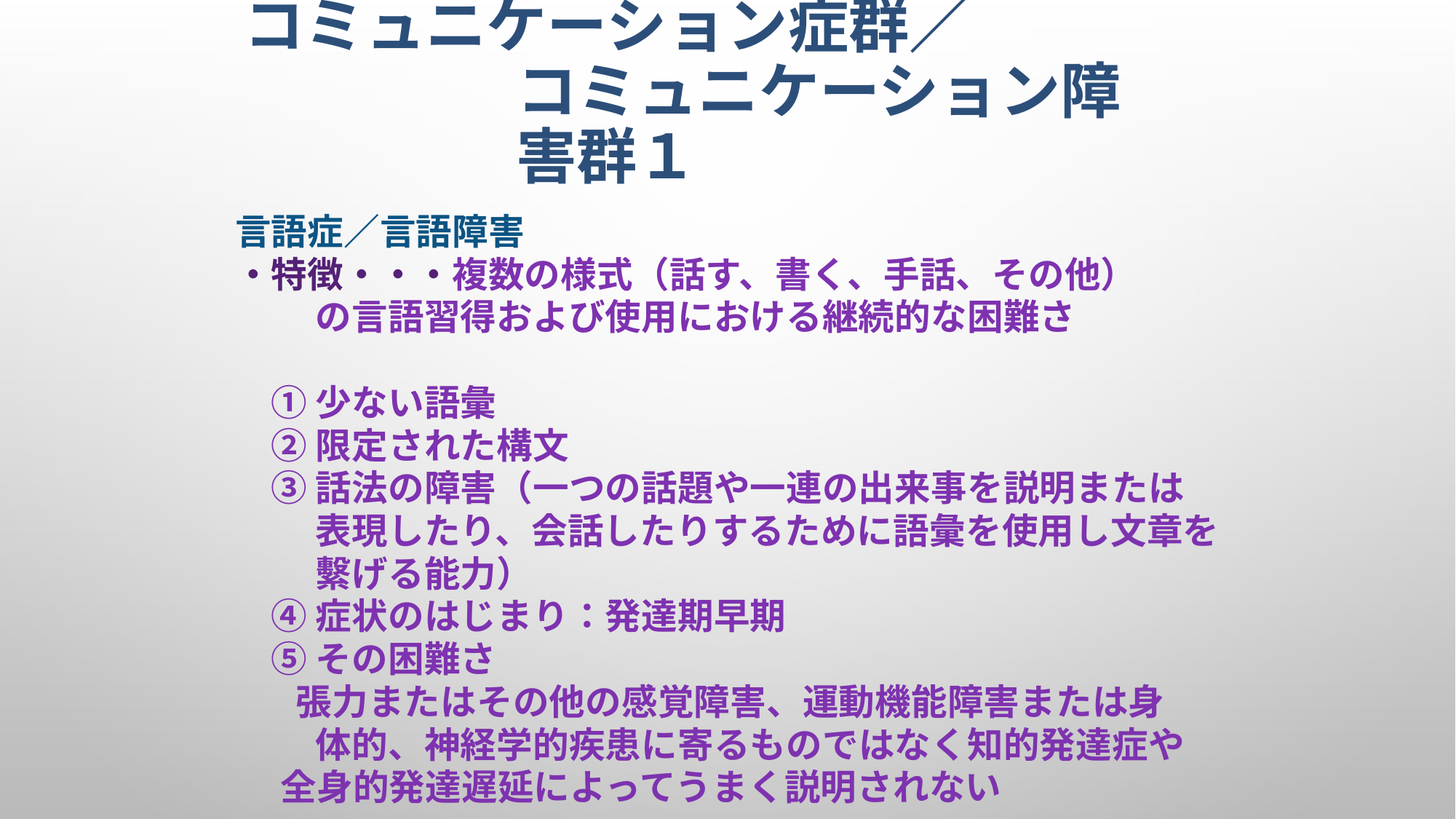

# コミュニケーション症群／ 　　　　　　　コミュニケーション障害群１
言語症／言語障害
・特徴・・・複数の様式（話す、書く、手話、その他）
　　 の言語習得および使用における継続的な困難さ

　① 少ない語彙
　② 限定された構文
　③ 話法の障害（一つの話題や一連の出来事を説明または
　　 表現したり、会話したりするために語彙を使用し文章を
　　 繫げる能力）
　④ 症状のはじまり：発達期早期
　⑤ その困難さ
　   張力またはその他の感覚障害、運動機能障害または身
　　 体的、神経学的疾患に寄るものではなく知的発達症や
     全身的発達遅延によってうまく説明されない